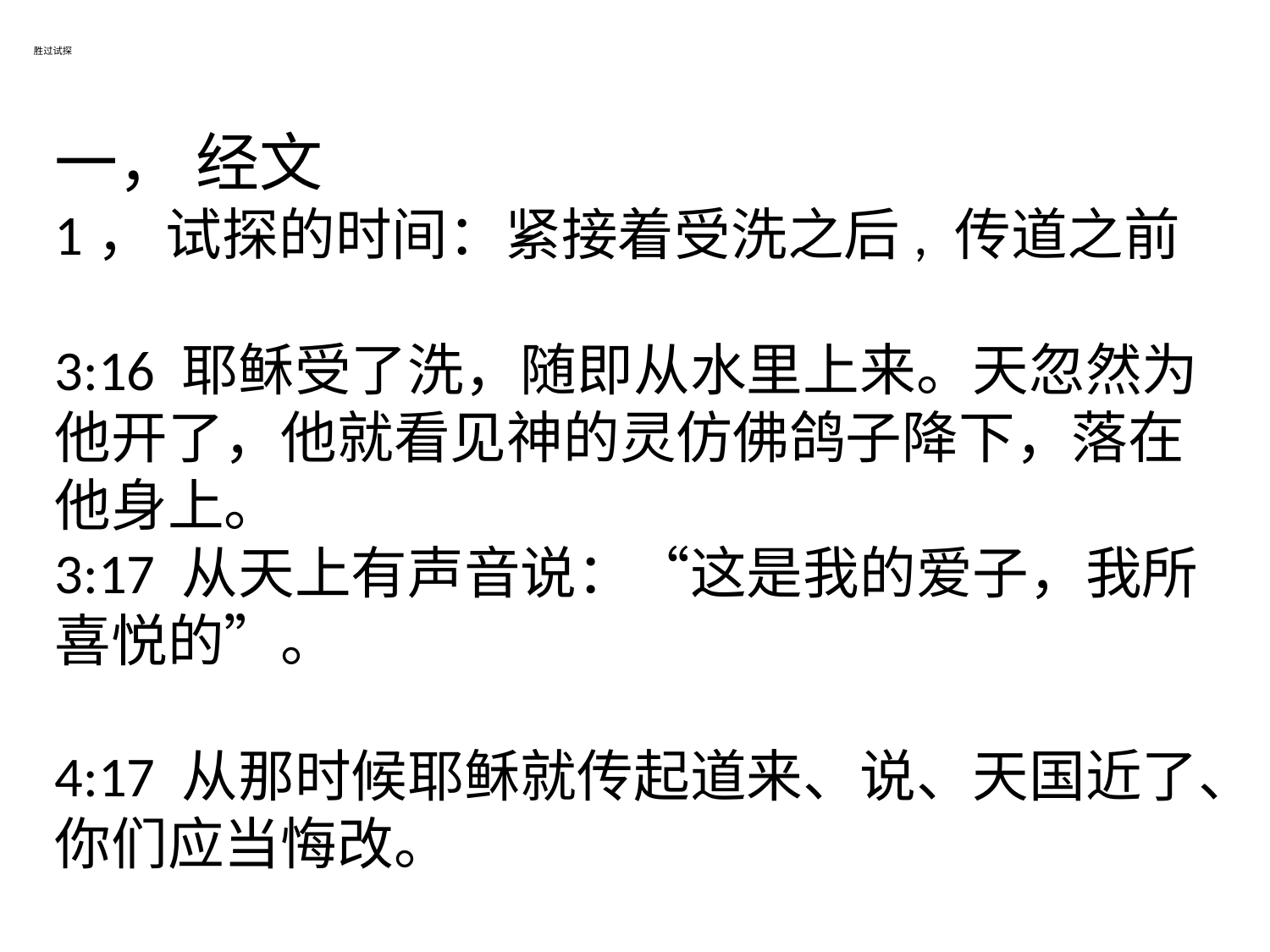

# 胜过试探
一， 经文
1， 试探的时间：紧接着受洗之后, 传道之前

3:16 耶稣受了洗，随即从水里上来。天忽然为他开了，他就看见神的灵仿佛鸽子降下，落在他身上。
3:17 从天上有声音说：“这是我的爱子，我所喜悦的”。

4:17 从那时候耶稣就传起道来、说、天国近了、你们应当悔改。